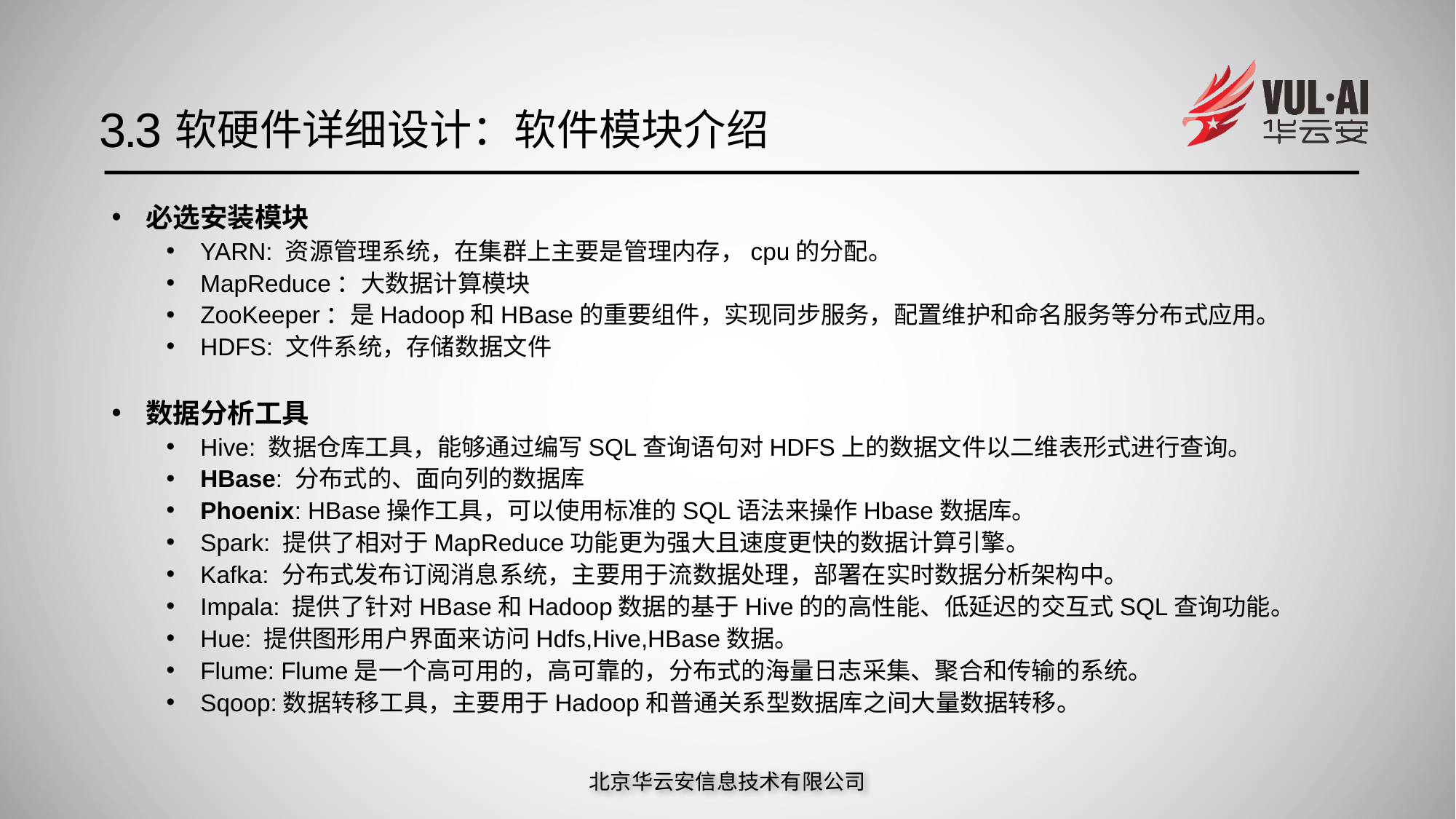

3.3
软硬件详细设计：软件模块介绍
必选安装模块
YARN: 资源管理系统，在集群上主要是管理内存，cpu的分配。
MapReduce：大数据计算模块
ZooKeeper：是Hadoop和HBase的重要组件，实现同步服务，配置维护和命名服务等分布式应用。
HDFS: 文件系统，存储数据文件

数据分析工具
Hive: 数据仓库工具，能够通过编写SQL查询语句对HDFS上的数据文件以二维表形式进行查询。
HBase: 分布式的、面向列的数据库
Phoenix: HBase操作工具，可以使用标准的SQL语法来操作Hbase数据库。
Spark: 提供了相对于MapReduce功能更为强大且速度更快的数据计算引擎。
Kafka: 分布式发布订阅消息系统，主要用于流数据处理，部署在实时数据分析架构中。
Impala: 提供了针对HBase和Hadoop数据的基于Hive的的高性能、低延迟的交互式SQL查询功能。
Hue: 提供图形用户界面来访问Hdfs,Hive,HBase数据。
Flume: Flume是一个高可用的，高可靠的，分布式的海量日志采集、聚合和传输的系统。
Sqoop:数据转移工具，主要用于Hadoop和普通关系型数据库之间大量数据转移。

北京华云安信息技术有限公司
15